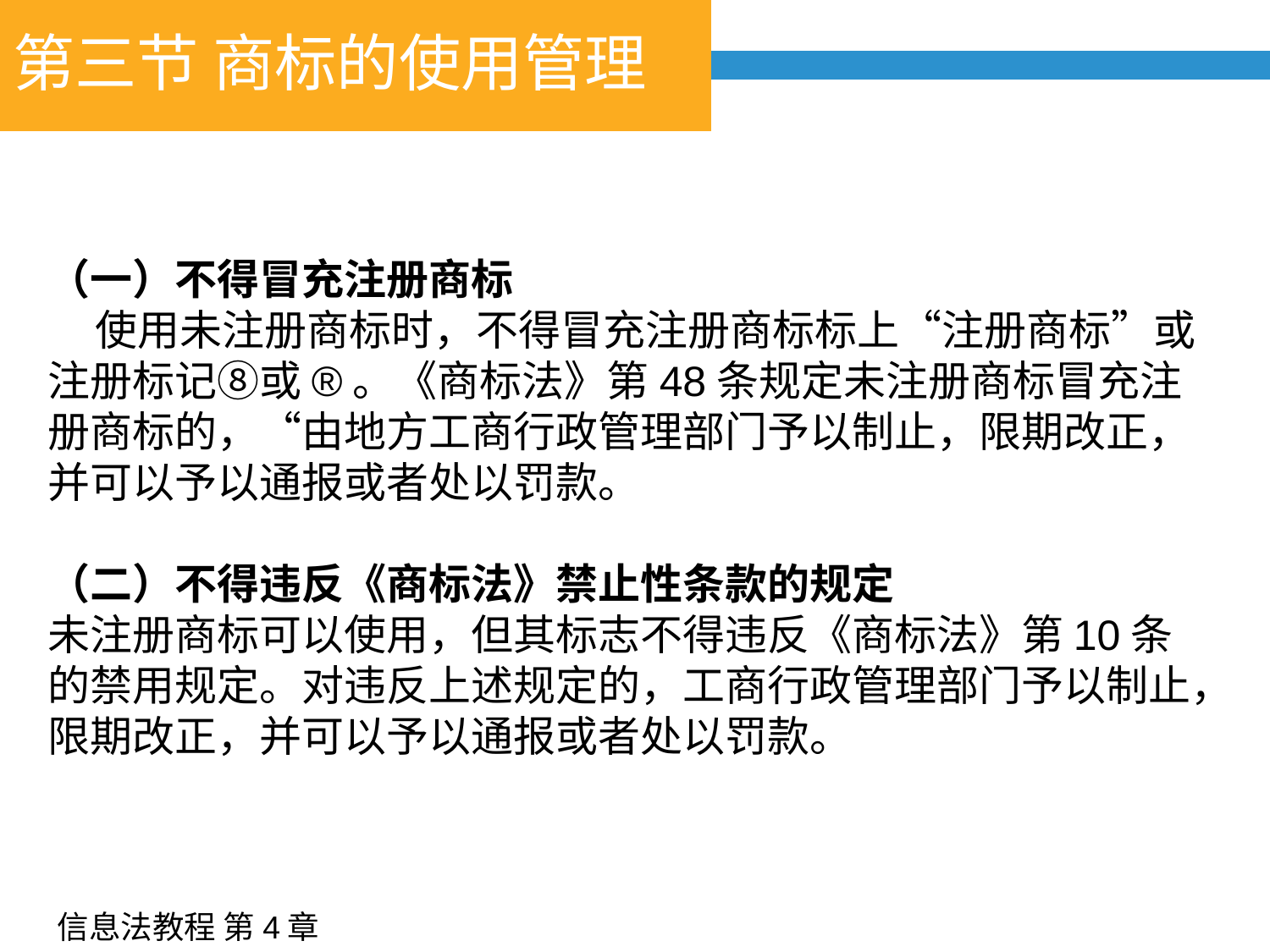

# 第三节 商标的使用管理
（一）不得冒充注册商标
    使用未注册商标时，不得冒充注册商标标上“注册商标”或注册标记⑧或®。《商标法》第48条规定未注册商标冒充注册商标的，“由地方工商行政管理部门予以制止，限期改正，并可以予以通报或者处以罚款。

（二）不得违反《商标法》禁止性条款的规定
未注册商标可以使用，但其标志不得违反《商标法》第10条的禁用规定。对违反上述规定的，工商行政管理部门予以制止，限期改正，并可以予以通报或者处以罚款。
信息法教程 第4章